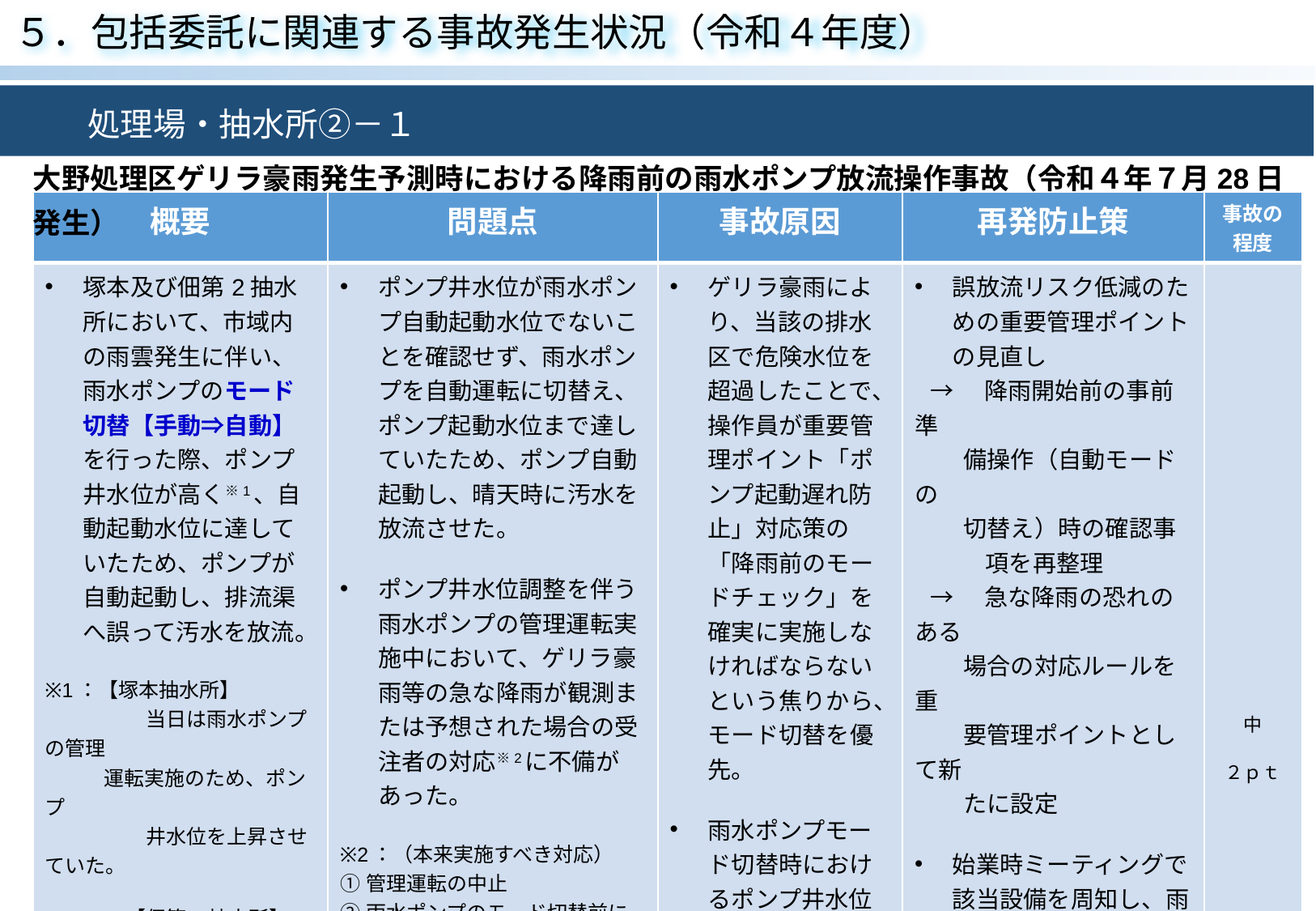

５．包括委託に関連する事故発生状況（令和４年度）

　　処理場・抽水所②－１
大野処理区ゲリラ豪雨発生予測時における降雨前の雨水ポンプ放流操作事故（令和４年７月28日発生）
| 概要 | 問題点 | 事故原因 | 再発防止策 | 事故の程度 |
| --- | --- | --- | --- | --- |
| 塚本及び佃第2抽水所において、市域内の雨雲発生に伴い、雨水ポンプのモード切替【手動⇒自動】を行った際、ポンプ井水位が高く※1、自動起動水位に達していたため、ポンプが自動起動し、排流渠へ誤って汚水を放流。 ※1：【塚本抽水所】 　　　　　当日は雨水ポンプの管理 運転実施のため、ポンプ 　　　　　井水位を上昇させていた。 　　　　【佃第2抽水所】 　　　　　晴天時における送水制 　　　　　限がある中で、事故当日 　　　　　は流入水量が多く、日常 　　　　　汚水ポンプの運転で雨水 　　　　　ポンプ起動水位を超過。 | ポンプ井水位が雨水ポンプ自動起動水位でないことを確認せず、雨水ポンプを自動運転に切替え、ポンプ起動水位まで達していたため、ポンプ自動起動し、晴天時に汚水を放流させた。 ポンプ井水位調整を伴う雨水ポンプの管理運転実施中において、ゲリラ豪雨等の急な降雨が観測または予想された場合の受注者の対応※2に不備があった。 ※2：（本来実施すべき対応） ①管理運転の中止 ②雨水ポンプのモード切替前における汚水 ポンプによるポンプ井水位の低下運転の実施 ③当該排水区での降雨開始後、またはポンプ井水位低下後に雨水ポンプを自動モードへ切替 | ゲリラ豪雨により、当該の排水区で危険水位を超過したことで、操作員が重要管理ポイント「ポンプ起動遅れ防止」対応策の「降雨前のモードチェック」を確実に実施しなければならないという焦りから、モード切替を優先。 雨水ポンプモード切替時におけるポンプ井水位の確認（自動起動水位ではないか）が抜け落ちた。 | 誤放流リスク低減のための重要管理ポイントの見直し →　降雨開始前の事前準 備操作（自動モードの 切替え）時の確認事 　　　項を再整理 →　急な降雨の恐れのある 場合の対応ルールを重 要管理ポイントとして新 たに設定 始業時ミーティングで該当設備を周知し、雨水ポンプの自動モード操作が降雨開始前の放流操作につながることを共有 特殊事情のある処理場・抽水所の降雨時運転操作マニュアルの再整備 | 中 ２ｐｔ |
39